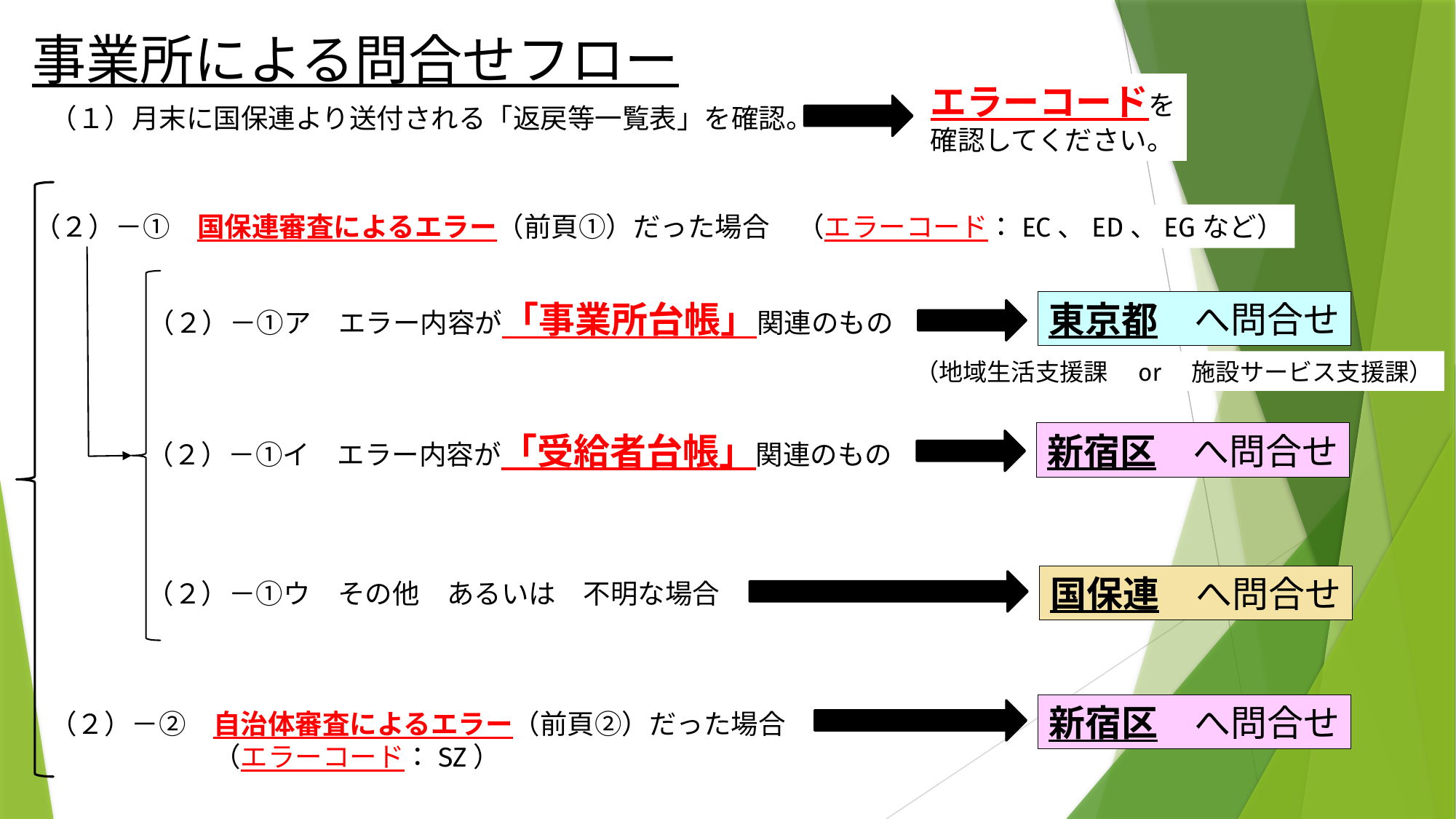

# 事業所による問合せフロー
エラーコードを
確認してください。
（１）月末に国保連より送付される「返戻等一覧表」を確認。

（２）－①　国保連審査によるエラー（前頁①）だった場合　（エラーコード：EC、ED、EGなど）

東京都　へ問合せ
（２）－①ア　エラー内容が「事業所台帳」関連のもの

（地域生活支援課　or　施設サービス支援課）
新宿区　へ問合せ
（２）－①イ　エラー内容が「受給者台帳」関連のもの

国保連　へ問合せ
（２）－①ウ　その他　あるいは　不明な場合

新宿区　へ問合せ

（２）－②　自治体審査によるエラー（前頁②）だった場合
　　　　　　（エラーコード：SZ）